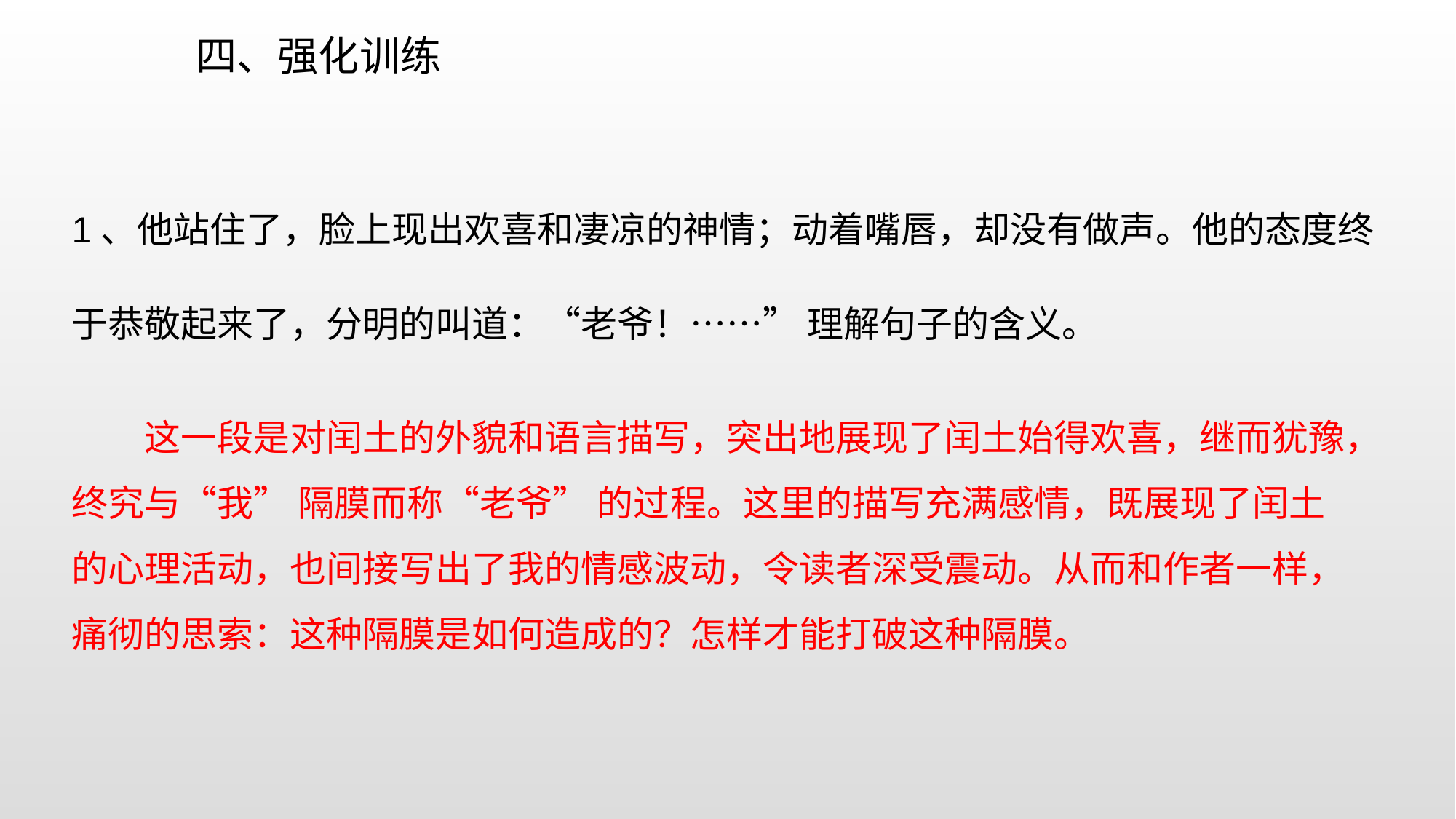

四、强化训练
1、他站住了，脸上现出欢喜和凄凉的神情；动着嘴唇，却没有做声。他的态度终于恭敬起来了，分明的叫道：“老爷！……” 理解句子的含义。
这一段是对闰土的外貌和语言描写，突出地展现了闰土始得欢喜，继而犹豫，终究与“我” 隔膜而称“老爷” 的过程。这里的描写充满感情，既展现了闰土的心理活动，也间接写出了我的情感波动，令读者深受震动。从而和作者一样，痛彻的思索：这种隔膜是如何造成的？怎样才能打破这种隔膜。